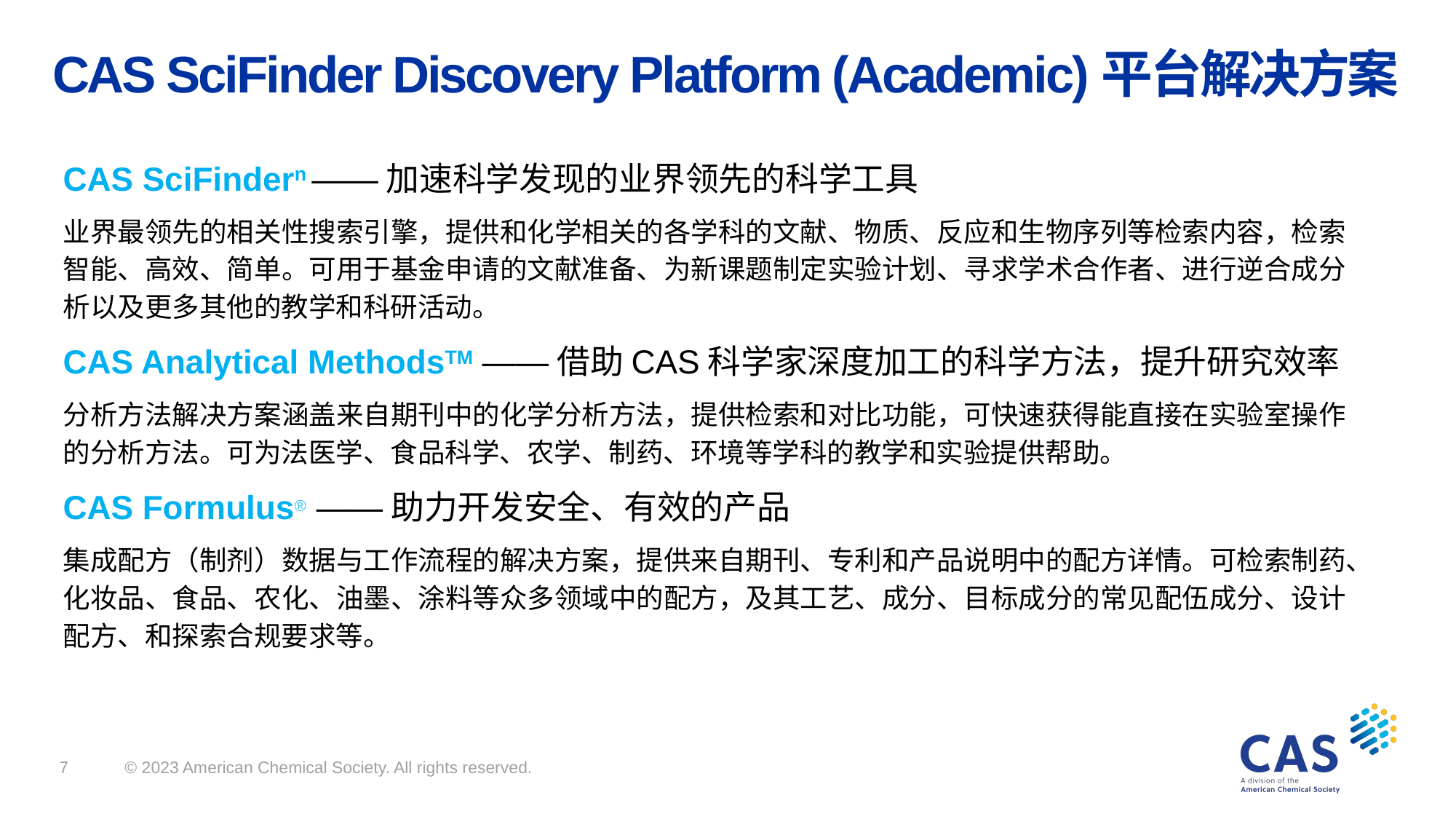

# CAS SciFinder Discovery Platform (Academic)平台解决方案
CAS SciFindern ——加速科学发现的业界领先的科学工具
业界最领先的相关性搜索引擎，提供和化学相关的各学科的文献、物质、反应和生物序列等检索内容，检索智能、高效、简单。可用于基金申请的文献准备、为新课题制定实验计划、寻求学术合作者、进行逆合成分析以及更多其他的教学和科研活动。
CAS Analytical MethodsTM ——借助CAS科学家深度加工的科学方法，提升研究效率
分析方法解决方案涵盖来自期刊中的化学分析方法，提供检索和对比功能，可快速获得能直接在实验室操作的分析方法。可为法医学、食品科学、农学、制药、环境等学科的教学和实验提供帮助。
CAS Formulus® ——助力开发安全、有效的产品
集成配方（制剂）数据与工作流程的解决方案，提供来自期刊、专利和产品说明中的配方详情。可检索制药、化妆品、食品、农化、油墨、涂料等众多领域中的配方，及其工艺、成分、目标成分的常见配伍成分、设计配方、和探索合规要求等。
© 2023 American Chemical Society. All rights reserved.
7